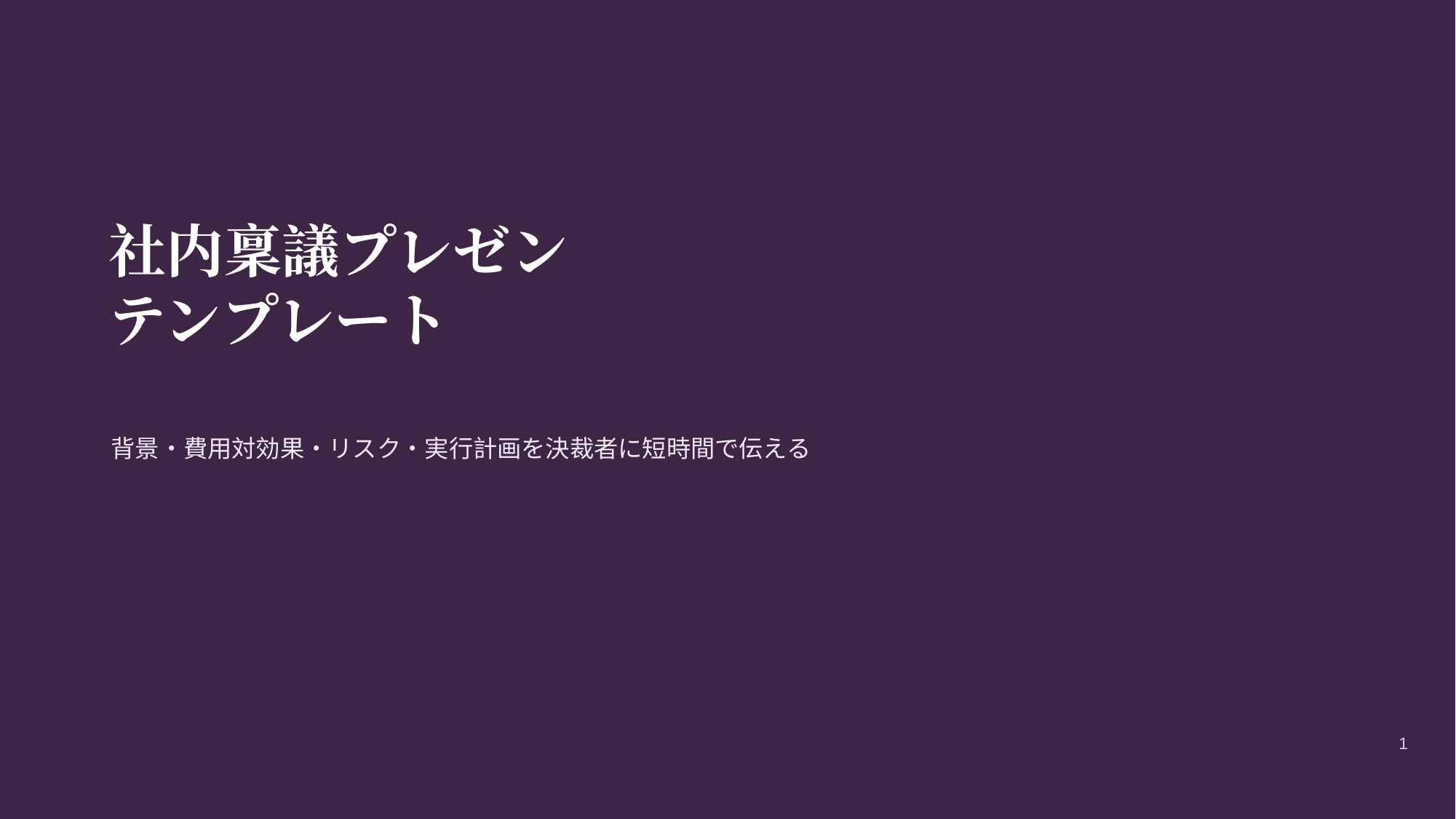

社内稟議プレゼン
テンプレート
背景・費用対効果・リスク・実行計画を決裁者に短時間で伝える
1